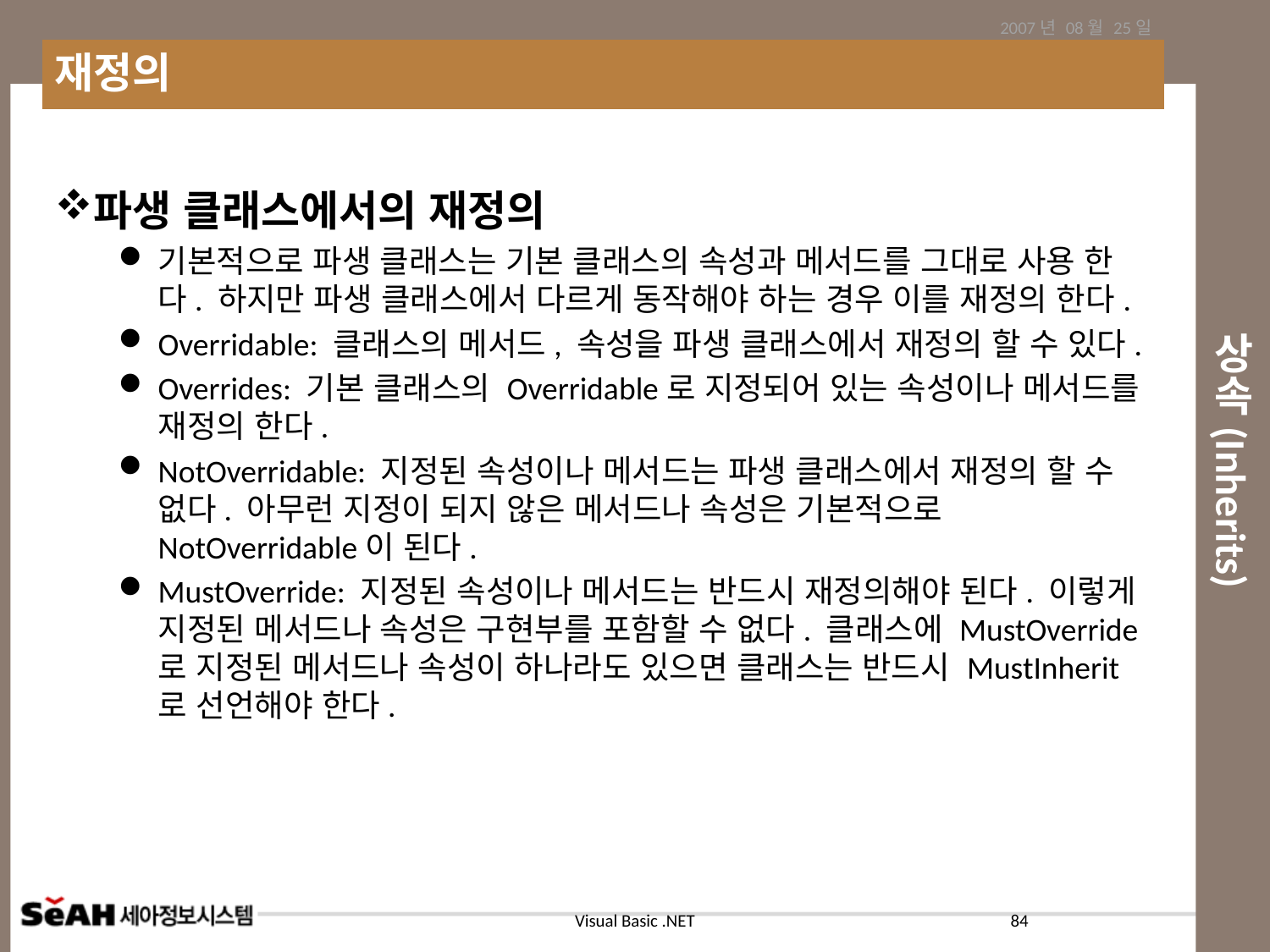

2007년 08월 25일
재정의
# 상속(Inherits)

파생 클래스에서의 재정의
기본적으로 파생 클래스는 기본 클래스의 속성과 메서드를 그대로 사용 한다. 하지만 파생 클래스에서 다르게 동작해야 하는 경우 이를 재정의 한다.
Overridable: 클래스의 메서드, 속성을 파생 클래스에서 재정의 할 수 있다.
Overrides: 기본 클래스의 Overridable로 지정되어 있는 속성이나 메서드를 재정의 한다.
NotOverridable: 지정된 속성이나 메서드는 파생 클래스에서 재정의 할 수 없다. 아무런 지정이 되지 않은 메서드나 속성은 기본적으로 NotOverridable이 된다.
MustOverride: 지정된 속성이나 메서드는 반드시 재정의해야 된다. 이렇게 지정된 메서드나 속성은 구현부를 포함할 수 없다. 클래스에 MustOverride로 지정된 메서드나 속성이 하나라도 있으면 클래스는 반드시 MustInherit로 선언해야 한다.
84
Visual Basic .NET